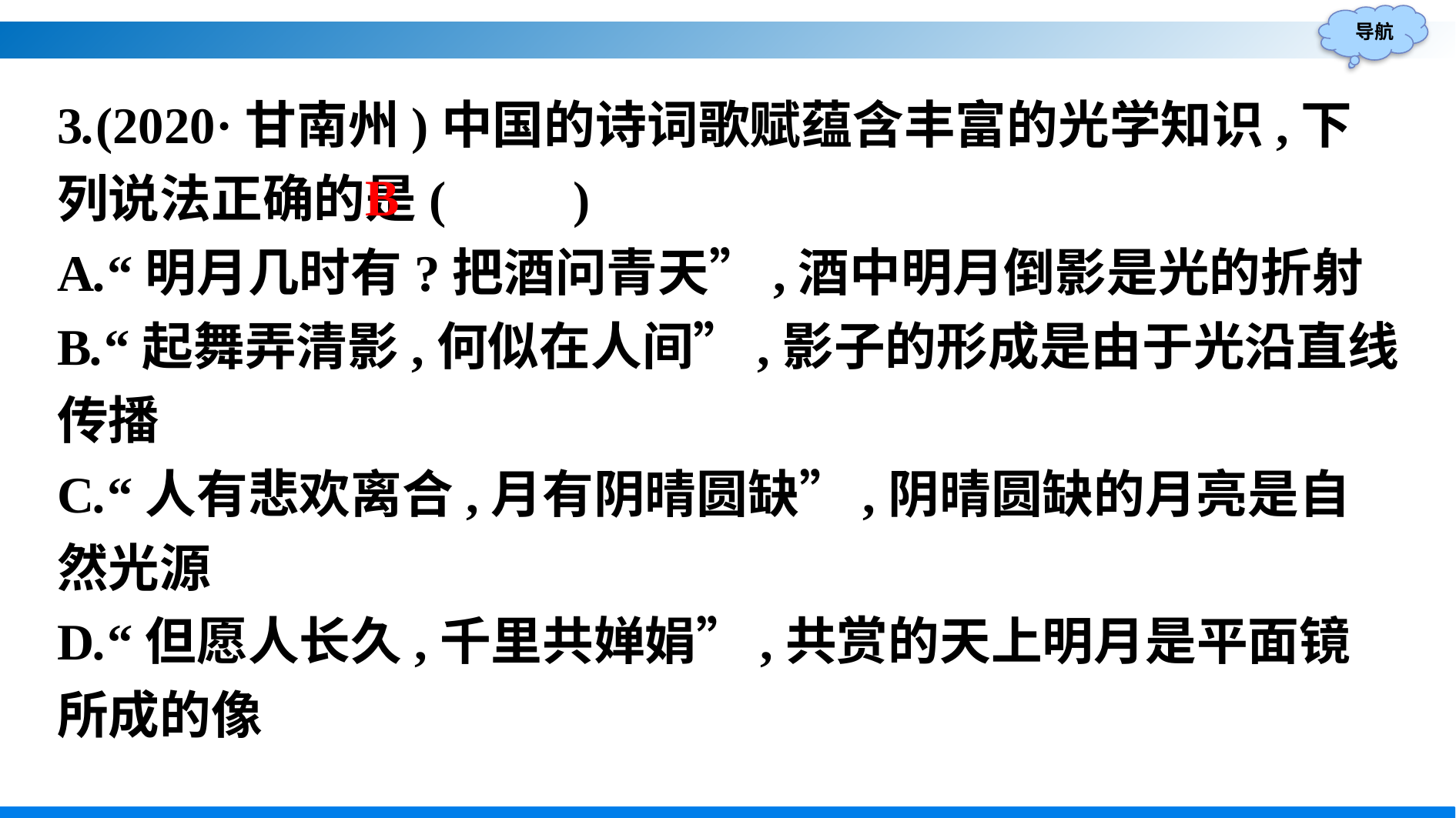

3.(2020·甘南州)中国的诗词歌赋蕴含丰富的光学知识,下列说法正确的是(　　)
A.“明月几时有?把酒问青天”,酒中明月倒影是光的折射
B.“起舞弄清影,何似在人间”,影子的形成是由于光沿直线传播
C.“人有悲欢离合,月有阴晴圆缺”,阴晴圆缺的月亮是自然光源
D.“但愿人长久,千里共婵娟”,共赏的天上明月是平面镜所成的像
B